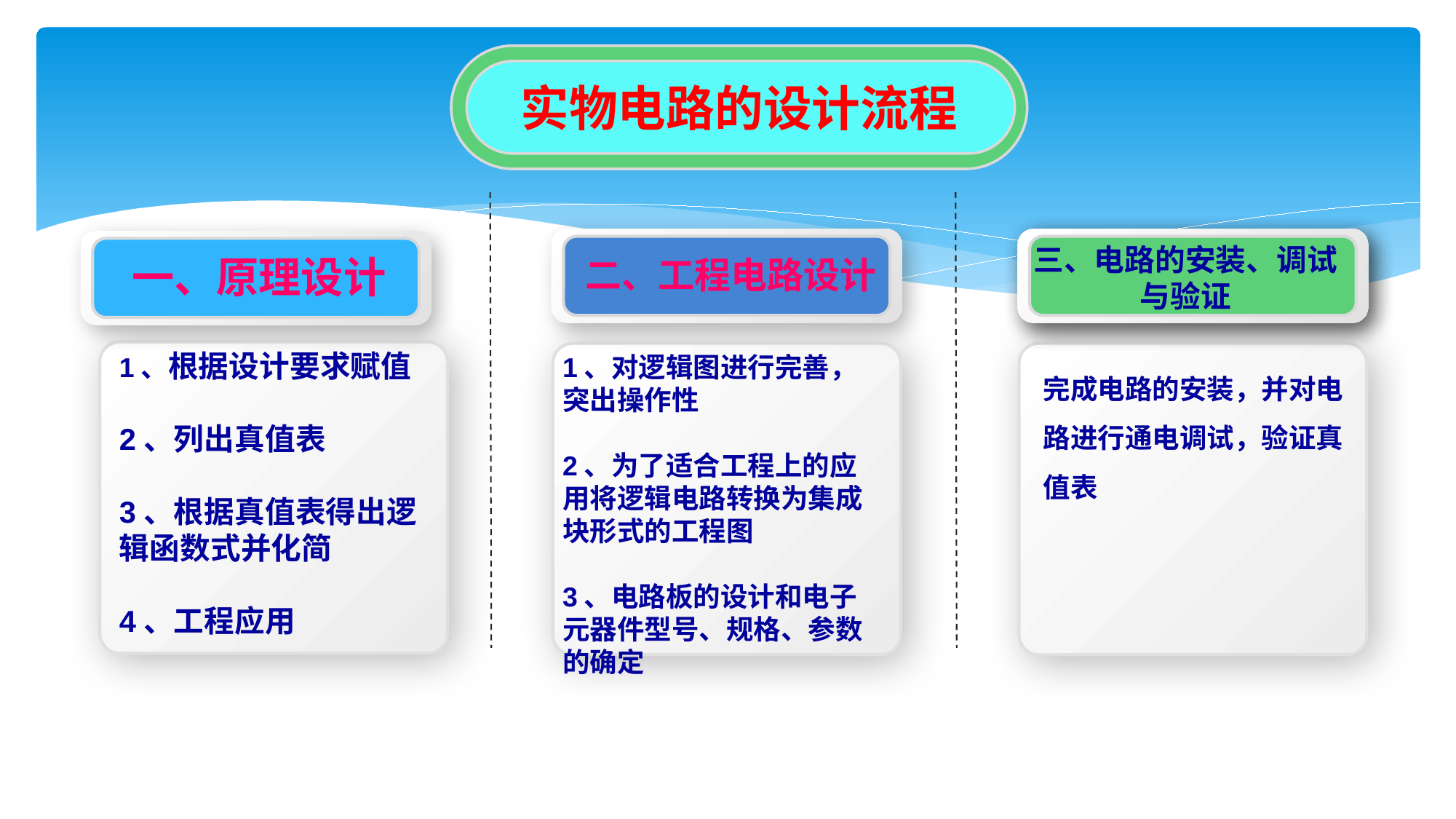

实物电路的设计流程

三、电路的安装、调试
与验证
三、电路的安装、调试
与验证
三、电路的安装、调试
与验证
一、原理设计
二、工程电路设计
1、根据设计要求赋值

2、列出真值表

3、根据真值表得出逻辑函数式并化简

4、工程应用

1、对逻辑图进行完善，突出操作性

2、为了适合工程上的应用将逻辑电路转换为集成块形式的工程图

3、电路板的设计和电子元器件型号、规格、参数的确定

完成电路的安装，并对电路进行通电调试，验证真值表